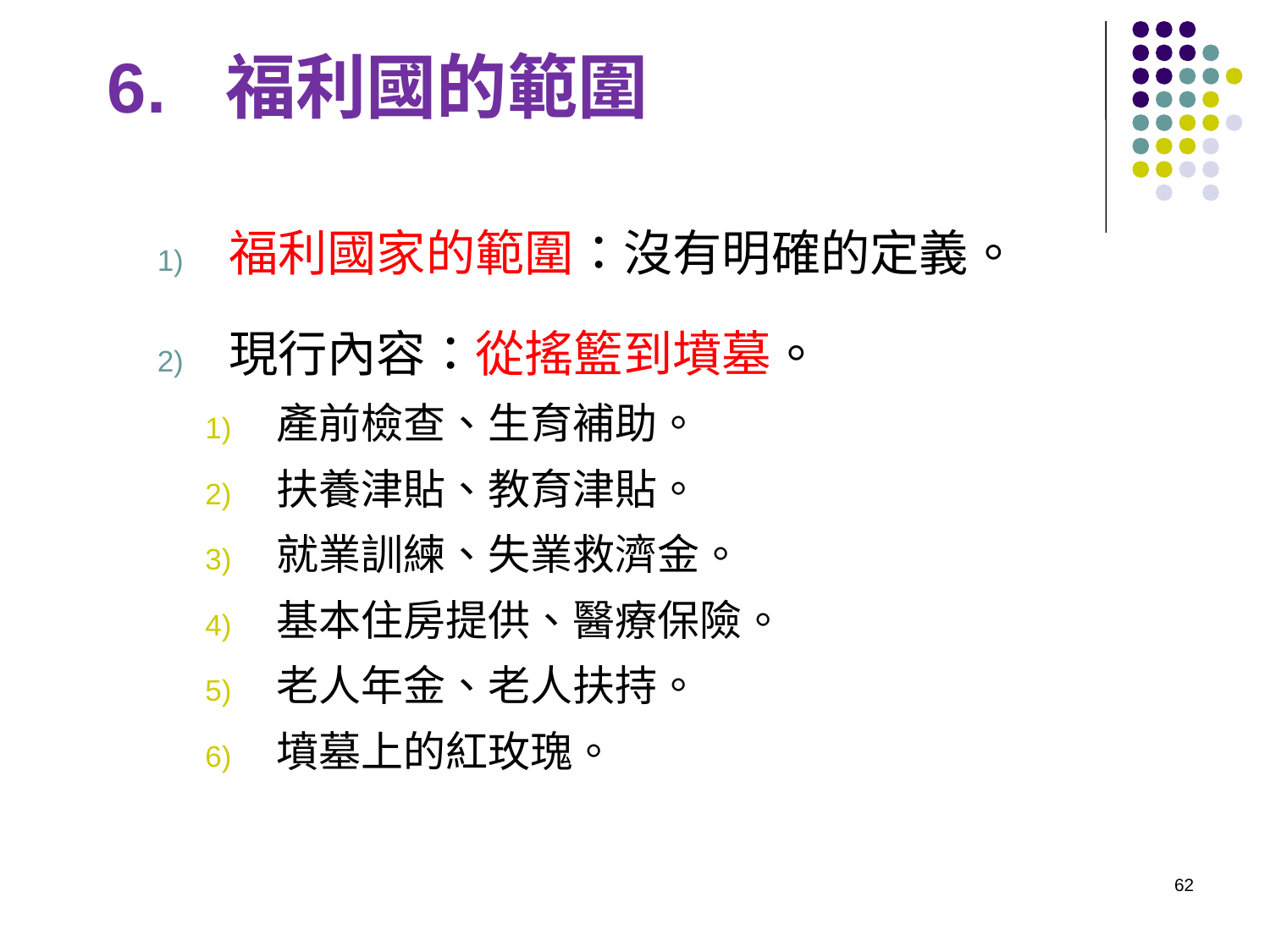

6. 福利國的範圍
福利國家的範圍：沒有明確的定義。
現行內容：從搖籃到墳墓。
產前檢查、生育補助。
扶養津貼、教育津貼。
就業訓練、失業救濟金。
基本住房提供、醫療保險。
老人年金、老人扶持。
墳墓上的紅玫瑰。
62